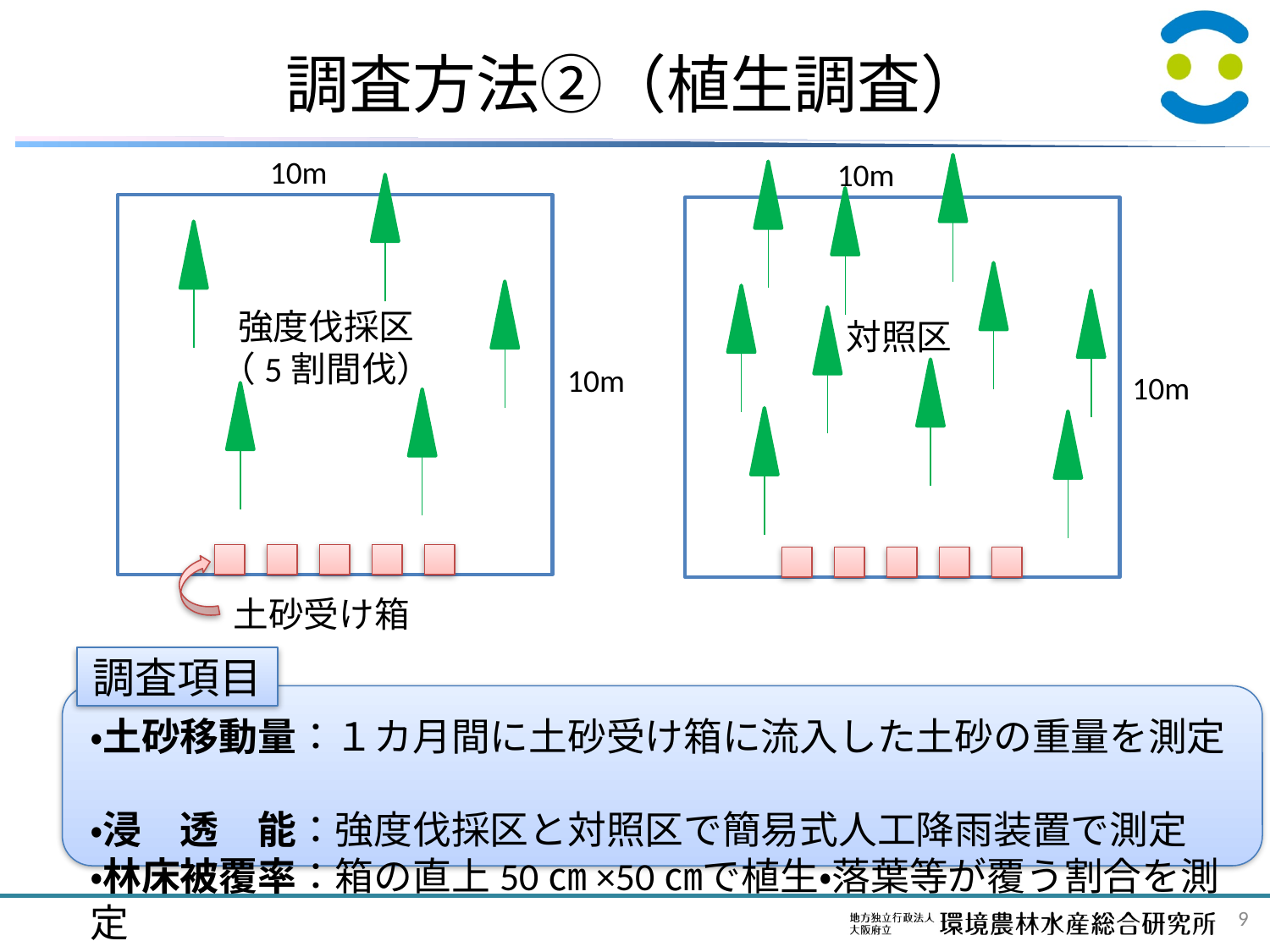

# 調査方法②（植生調査）
10m
10m

強度伐採区
（5割間伐）

対照区
10m

10m

土砂受け箱
調査項目

・土砂移動量：１カ月間に土砂受け箱に流入した土砂の重量を測定
・浸　透　能：強度伐採区と対照区で簡易式人工降雨装置で測定
・林床被覆率：箱の直上50㎝×50㎝で植生・落葉等が覆う割合を測定
9